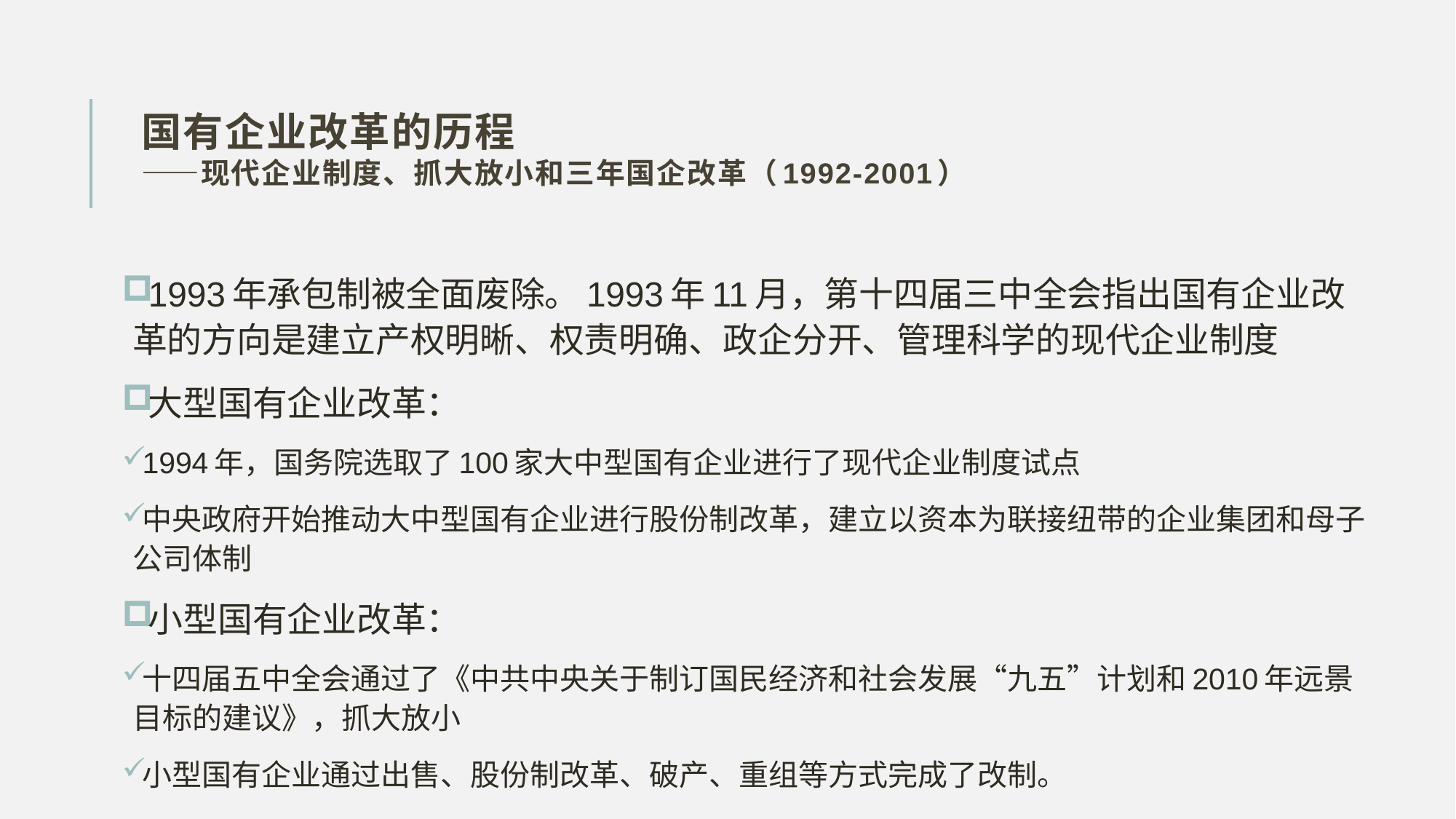

# 国有企业改革的历程 ——现代企业制度、抓大放小和三年国企改革（1992-2001）
1993年承包制被全面废除。1993年11月，第十四届三中全会指出国有企业改革的方向是建立产权明晰、权责明确、政企分开、管理科学的现代企业制度
大型国有企业改革：
1994年，国务院选取了100家大中型国有企业进行了现代企业制度试点
中央政府开始推动大中型国有企业进行股份制改革，建立以资本为联接纽带的企业集团和母子公司体制
小型国有企业改革：
十四届五中全会通过了《中共中央关于制订国民经济和社会发展“九五”计划和2010年远景目标的建议》，抓大放小
小型国有企业通过出售、股份制改革、破产、重组等方式完成了改制。